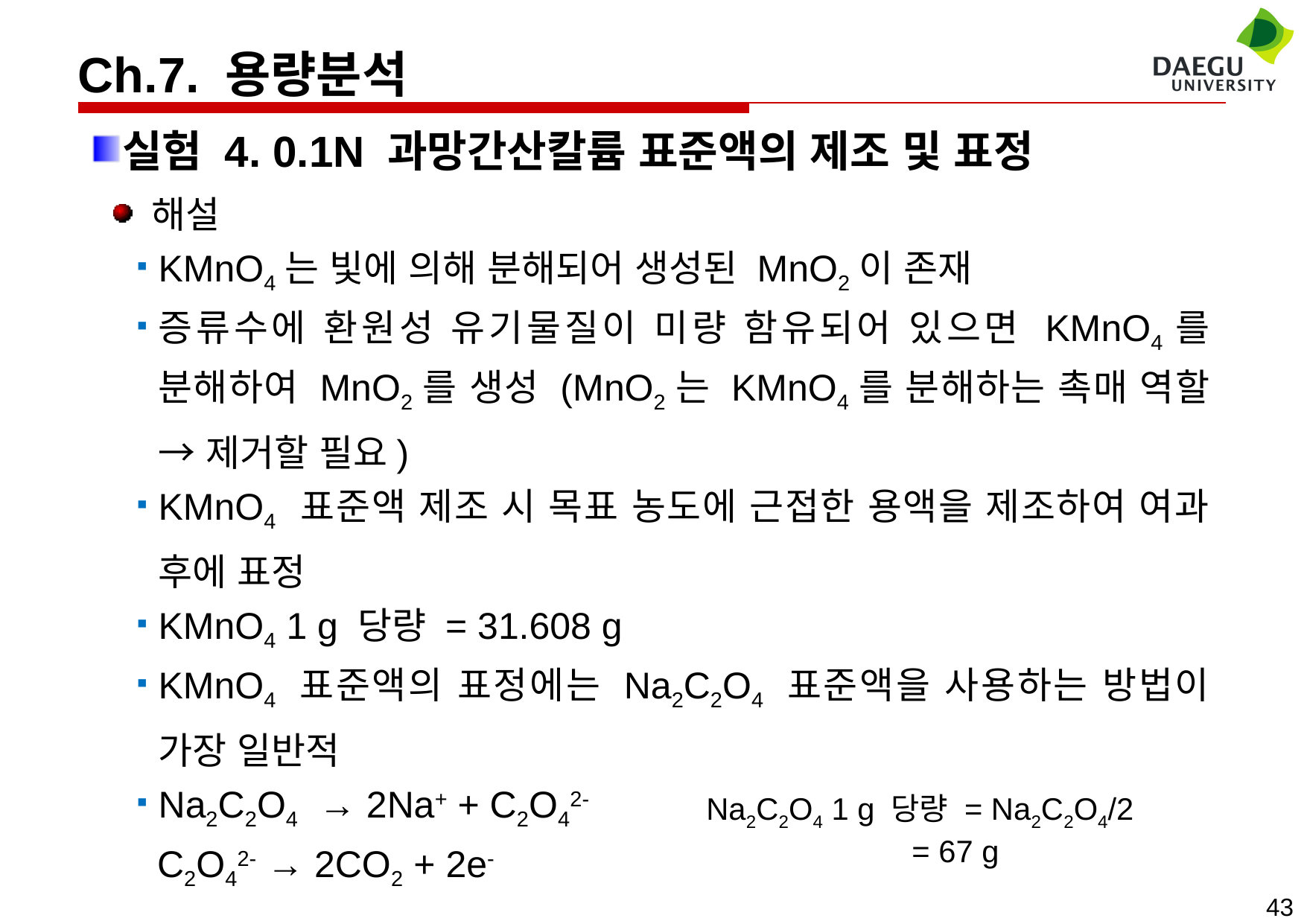

Ch.7. 용량분석
실험 4. 0.1N 과망간산칼륨 표준액의 제조 및 표정
 해설
KMnO4는 빛에 의해 분해되어 생성된 MnO2이 존재
증류수에 환원성 유기물질이 미량 함유되어 있으면 KMnO4를 분해하여 MnO2를 생성 (MnO2는 KMnO4를 분해하는 촉매 역할 → 제거할 필요)
KMnO4  표준액 제조 시 목표 농도에 근접한 용액을 제조하여 여과 후에 표정
KMnO4 1 g 당량 = 31.608 g
KMnO4 표준액의 표정에는 Na2C2O4 표준액을 사용하는 방법이 가장 일반적
Na2C2O4  → 2Na+ + C2O42-
  C2O42- → 2CO2 + 2e-
Na2C2O4 1 g 당량 = Na2C2O4/2
                        = 67 g
43